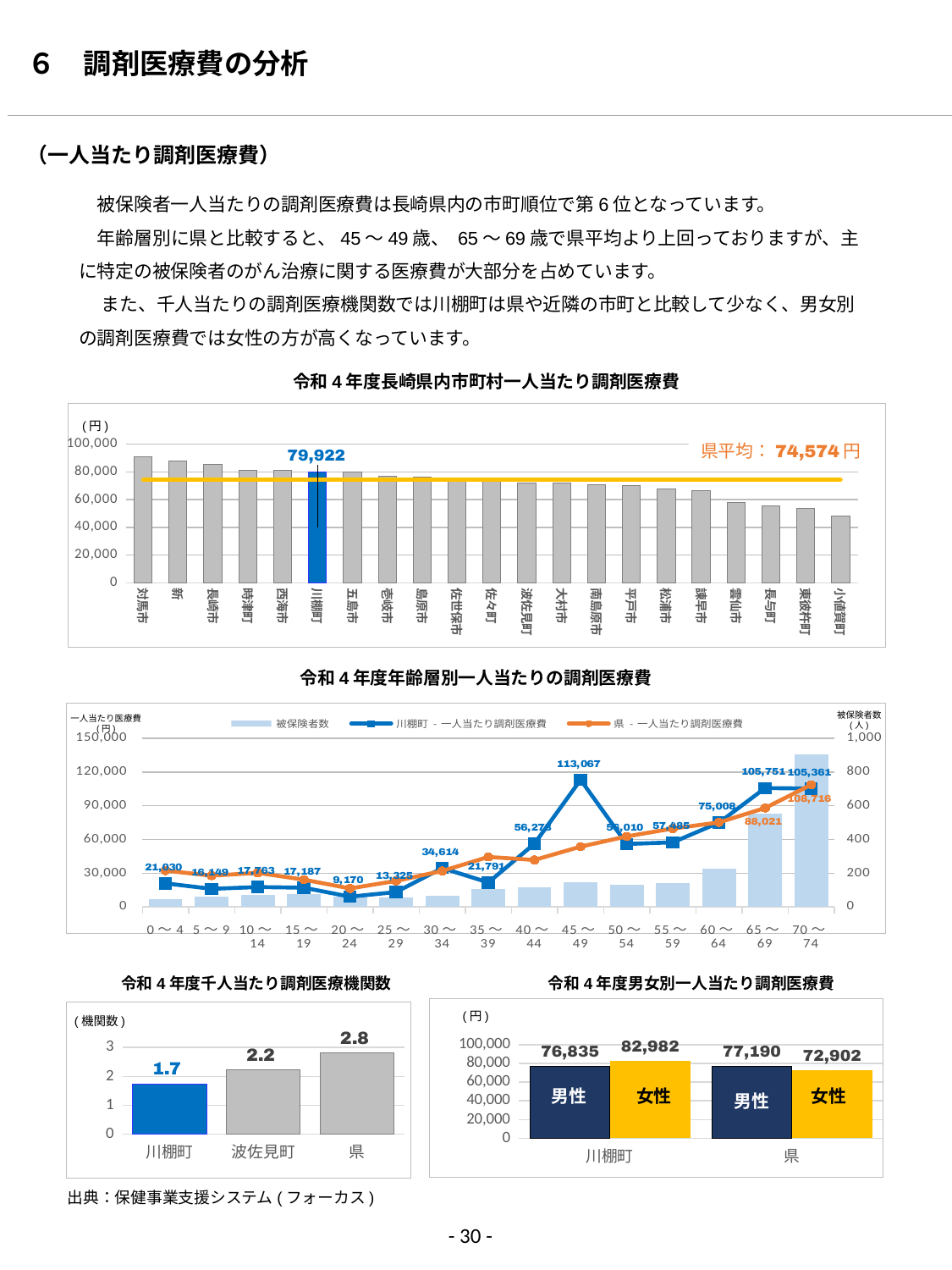

６　調剤医療費の分析
（一人当たり調剤医療費）
　被保険者一人当たりの調剤医療費は長崎県内の市町順位で第6位となっています。
　年齢層別に県と比較すると、45～49歳、 65～69歳で県平均より上回っておりますが、主に特定の被保険者のがん治療に関する医療費が大部分を占めています。
　 また、千人当たりの調剤医療機関数では川棚町は県や近隣の市町と比較して少なく、男女別の調剤医療費では女性の方が高くなっています。
令和4年度長崎県内市町村一人当たり調剤医療費

### Chart

| Category | 合計 | 県 |
|---|---|---|
| 対馬市 | 91082.0 | 74431.0 |
| 新上五島町 | 87733.0 | 74431.0 |
| 長崎市 | 85396.0 | 74431.0 |
| 時津町 | 81245.0 | 74431.0 |
| 西海市 | 81183.0 | 74431.0 |
| 川棚町 | 79922.0 | 74431.0 |
| 五島市 | 79863.0 | 74431.0 |
| 壱岐市 | 76644.0 | 74431.0 |
| 島原市 | 75958.0 | 74431.0 |
| 佐世保市 | 75629.0 | 74431.0 |
| 佐々町 | 73405.0 | 74431.0 |
| 波佐見町 | 72285.0 | 74431.0 |
| 大村市 | 71767.0 | 74431.0 |
| 南島原市 | 70546.0 | 74431.0 |
| 平戸市 | 70243.0 | 74431.0 |
| 松浦市 | 67758.0 | 74431.0 |
| 諫早市 | 66516.0 | 74431.0 |
| 雲仙市 | 58022.0 | 74431.0 |
| 長与町 | 55274.0 | 74431.0 |
| 東彼杵町 | 53705.0 | 74431.0 |
| 小値賀町 | 48131.0 | 74431.0 |
(円)
県平均：74,574円
令和4年度年齢層別一人当たりの調剤医療費

### Chart

| Category | 被保険者数 | 川棚町 - 一人当たり調剤医療費 | 県 - 一人当たり調剤医療費 |
|---|---|---|---|
| 0～4 | 48.0 | 21030.0 | 32295.0 |
| 5～9 | 63.0 | 16149.0 | 27880.0 |
| 10～14 | 71.0 | 17763.0 | 30322.0 |
| 15～19 | 76.0 | 17187.0 | 24325.0 |
| 20～24 | 61.0 | 9170.0 | 16477.0 |
| 25～29 | 58.0 | 13325.0 | 23210.0 |
| 30～34 | 68.0 | 34614.0 | 32042.0 |
| 35～39 | 105.0 | 21791.0 | 44482.0 |
| 40～44 | 115.0 | 56273.0 | 41829.0 |
| 45～49 | 149.0 | 113067.0 | 53666.0 |
| 50～54 | 133.0 | 56010.0 | 62774.0 |
| 55～59 | 142.0 | 57485.0 | 69725.0 |
| 60～64 | 227.0 | 75008.0 | 75226.0 |
| 65～69 | 555.0 | 105751.0 | 88021.0 |
| 70～74 | 907.0 | 105361.0 | 108716.0 |
被保険者数
(人)
一人当たり医療費
(円)
令和4年度千人当たり調剤医療機関数
令和4年度男女別一人当たり調剤医療費

### Chart

| Category | 男性 | 女性 |
|---|---|---|
| 川棚町 | 76835.0 | 82982.0 |
| 県 | 77190.0 | 72902.0 |

### Chart

| Category | 千人当たり |
|---|---|
| 川棚町 | 1.7319016279875303 |
| 波佐見町 | 2.216655000061403 |
| 県 | 2.8040658955485456 |
(円)
(機関数)
男性
女性
女性
男性
出典：保健事業支援システム(フォーカス)
- 30 -